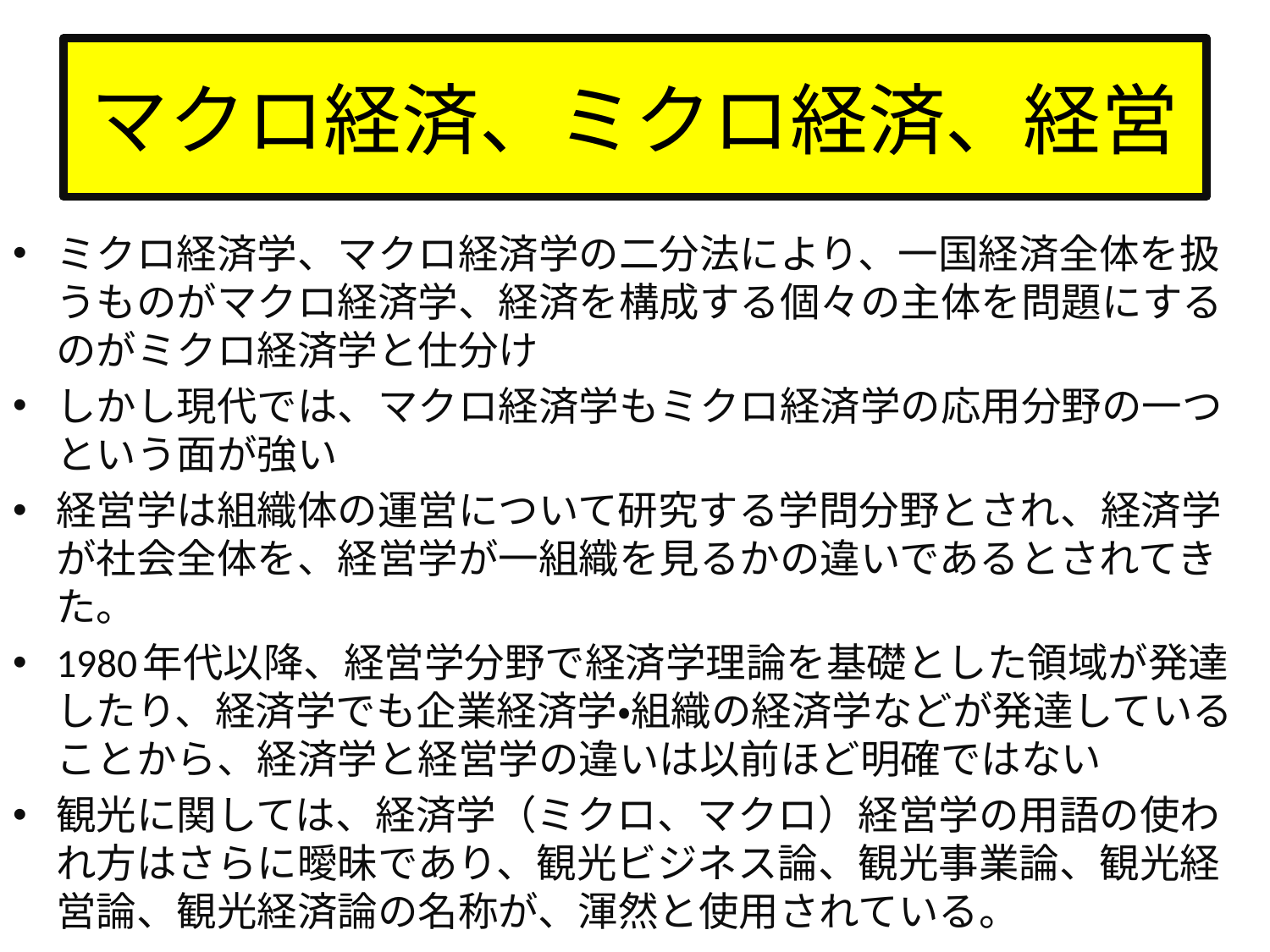

# マクロ経済、ミクロ経済、経営
ミクロ経済学、マクロ経済学の二分法により、一国経済全体を扱うものがマクロ経済学、経済を構成する個々の主体を問題にするのがミクロ経済学と仕分け
しかし現代では、マクロ経済学もミクロ経済学の応用分野の一つという面が強い
経営学は組織体の運営について研究する学問分野とされ、経済学が社会全体を、経営学が一組織を見るかの違いであるとされてきた。
1980年代以降、経営学分野で経済学理論を基礎とした領域が発達したり、経済学でも企業経済学・組織の経済学などが発達していることから、経済学と経営学の違いは以前ほど明確ではない
観光に関しては、経済学（ミクロ、マクロ）経営学の用語の使われ方はさらに曖昧であり、観光ビジネス論、観光事業論、観光経営論、観光経済論の名称が、渾然と使用されている。